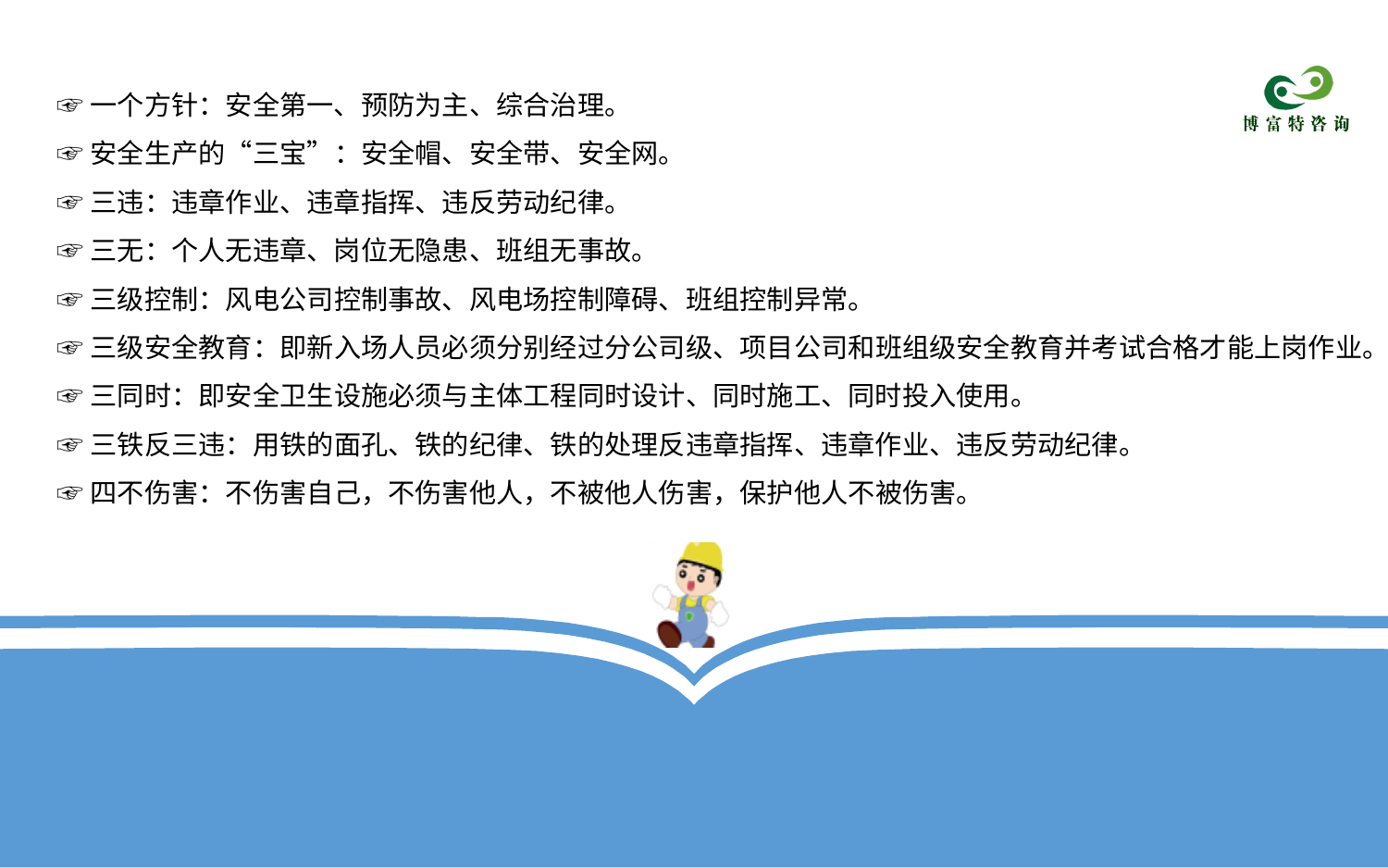

☞一个方针：安全第一、预防为主、综合治理。
☞安全生产的“三宝”：安全帽、安全带、安全网。
☞三违：违章作业、违章指挥、违反劳动纪律。
☞三无：个人无违章、岗位无隐患、班组无事故。
☞三级控制：风电公司控制事故、风电场控制障碍、班组控制异常。
☞三级安全教育：即新入场人员必须分别经过分公司级、项目公司和班组级安全教育并考试合格才能上岗作业。
☞三同时：即安全卫生设施必须与主体工程同时设计、同时施工、同时投入使用。
☞三铁反三违：用铁的面孔、铁的纪律、铁的处理反违章指挥、违章作业、违反劳动纪律。
☞四不伤害：不伤害自己，不伤害他人，不被他人伤害，保护他人不被伤害。
12